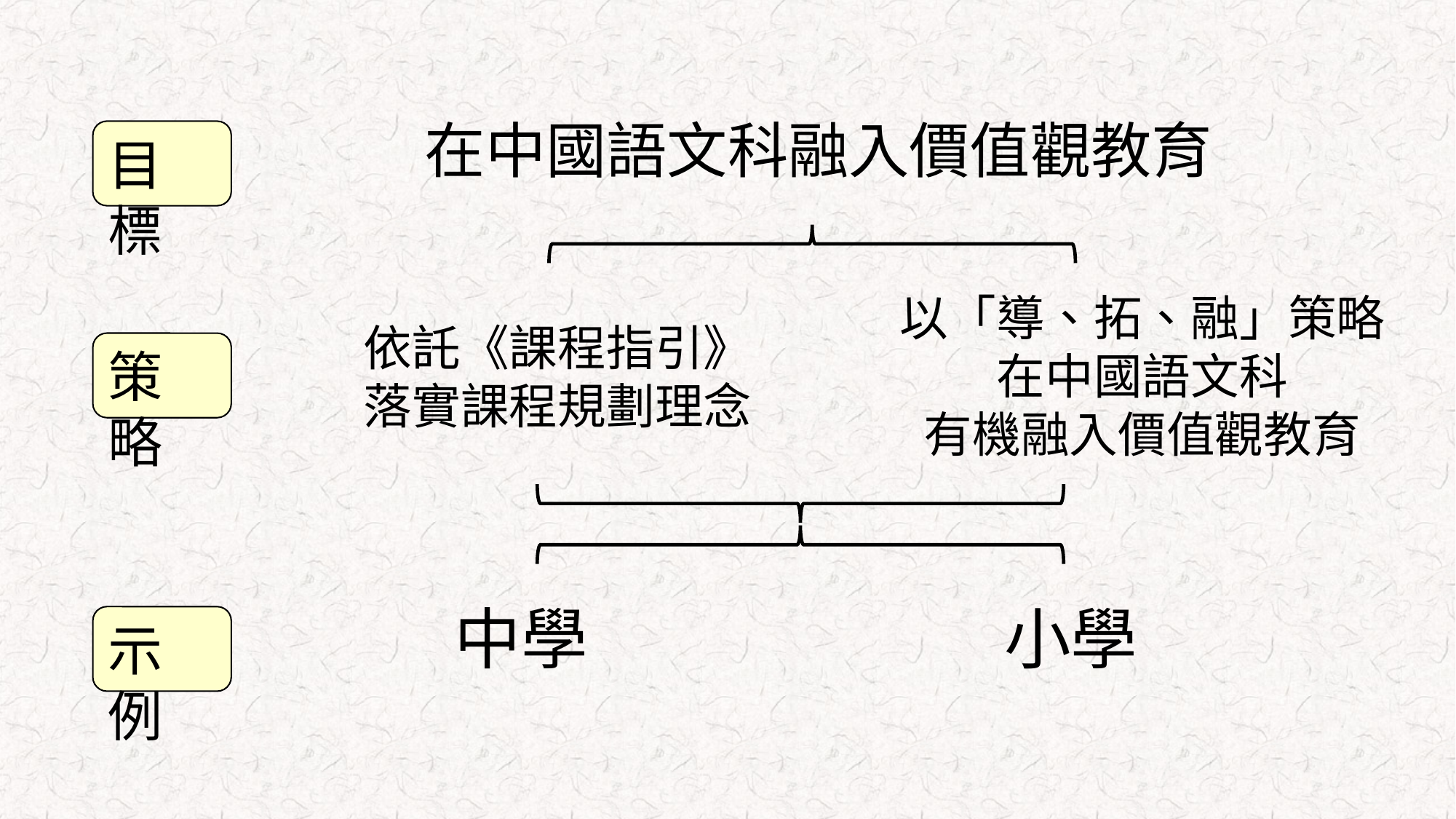

在中國語文科融入價值觀教育
目標

以「導、拓、融」策略
在中國語文科
有機融入價值觀教育
依託《課程指引》
落實課程規劃理念
策略
小學
中學
示例